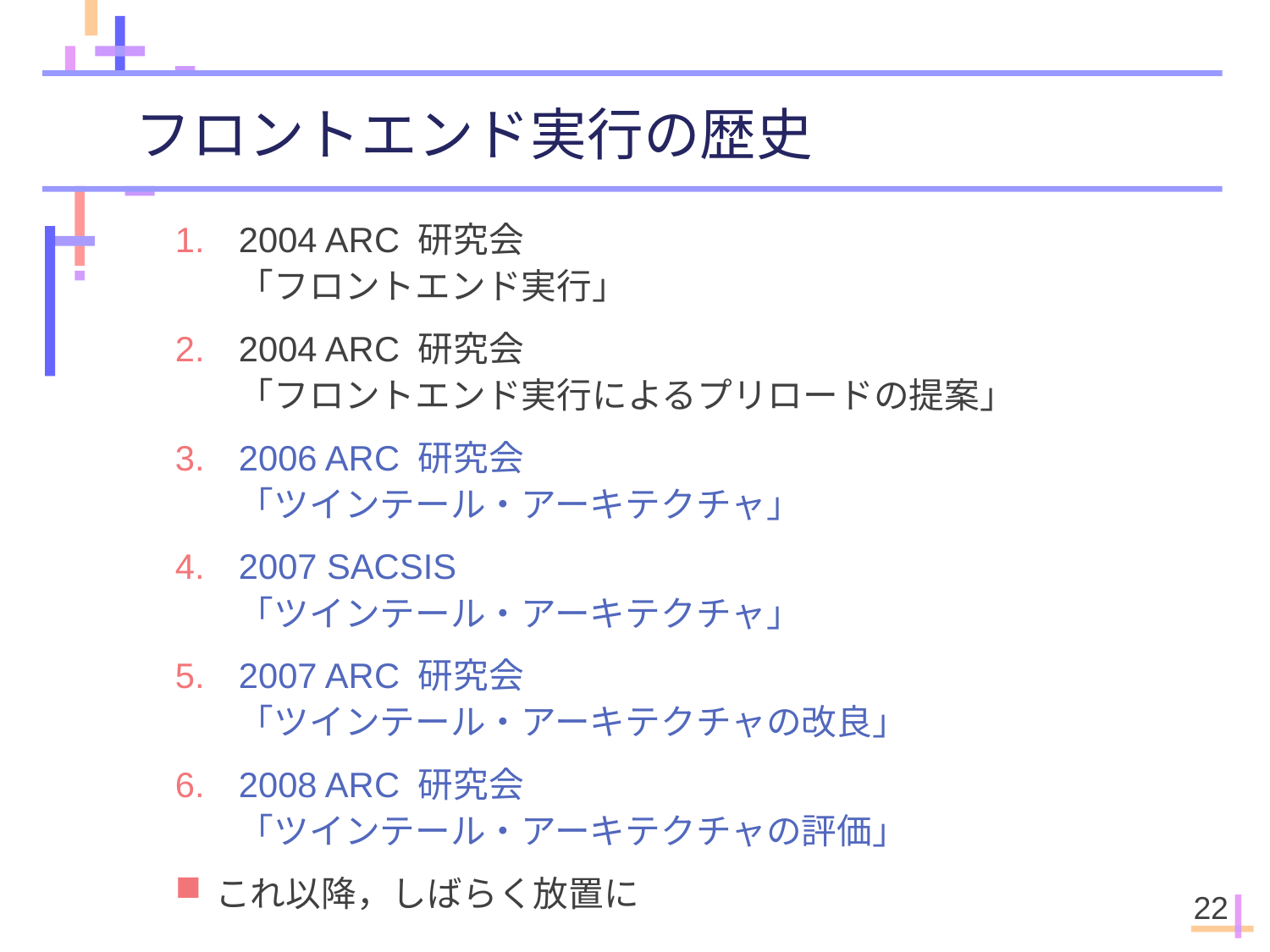

# フロントエンド実行の歴史
2004 ARC 研究会
「フロントエンド実行」
2004 ARC 研究会
「フロントエンド実行によるプリロードの提案」
2006 ARC 研究会
「ツインテール・アーキテクチャ」
2007 SACSIS
「ツインテール・アーキテクチャ」
2007 ARC 研究会
「ツインテール・アーキテクチャの改良」
2008 ARC 研究会
「ツインテール・アーキテクチャの評価」
これ以降，しばらく放置に
22